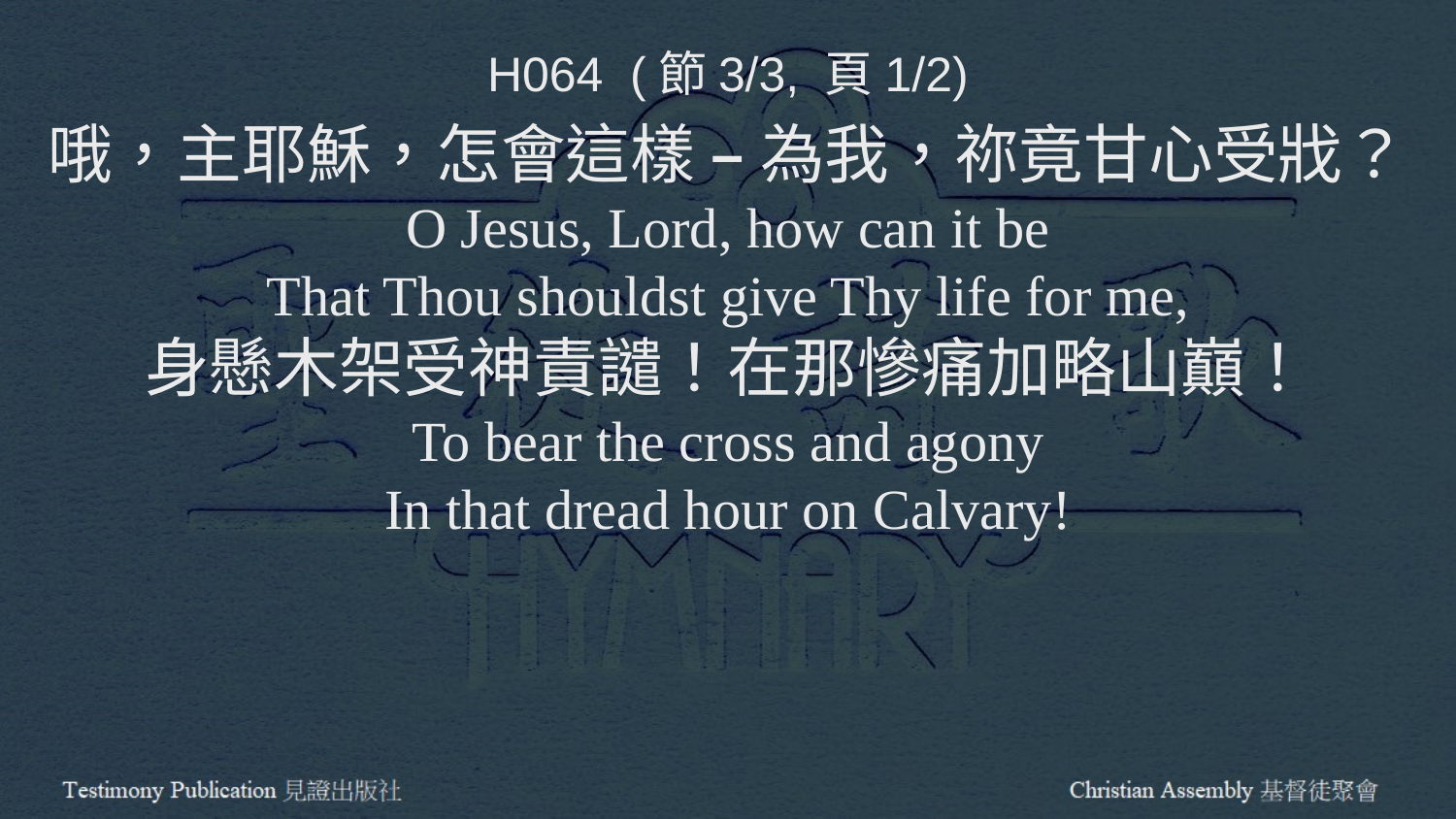

H064  (節3/3, 頁1/2)
哦，主耶穌，怎會這樣 – 為我，祢竟甘心受戕？
O Jesus, Lord, how can it be
That Thou shouldst give Thy life for me,
身懸木架受神責譴！在那慘痛加略山巔！
To bear the cross and agony
In that dread hour on Calvary!